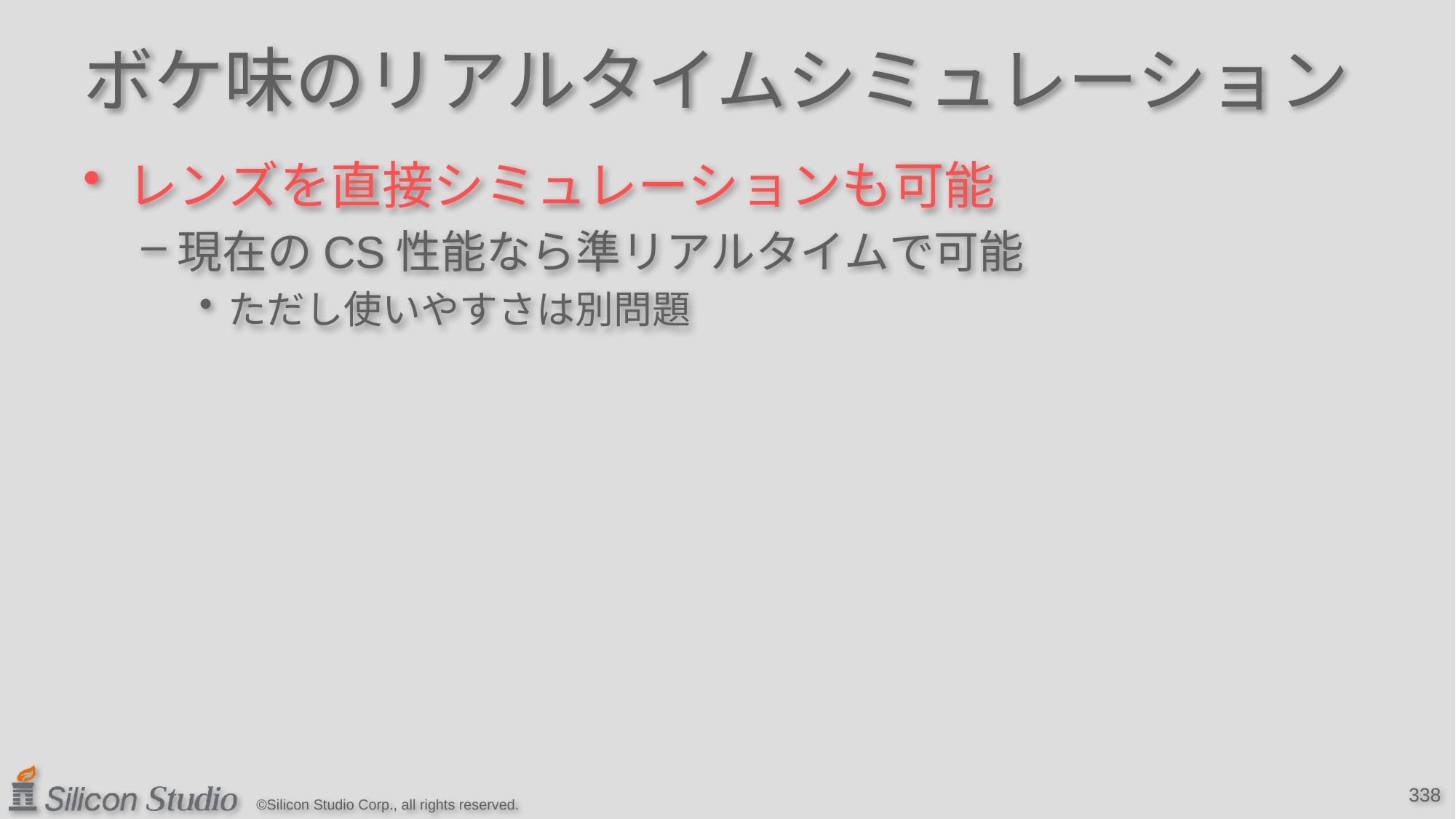

# ボケ味のリアルタイムシミュレーション
レンズを直接シミュレーションも可能
現在のCS性能なら準リアルタイムで可能
ただし使いやすさは別問題